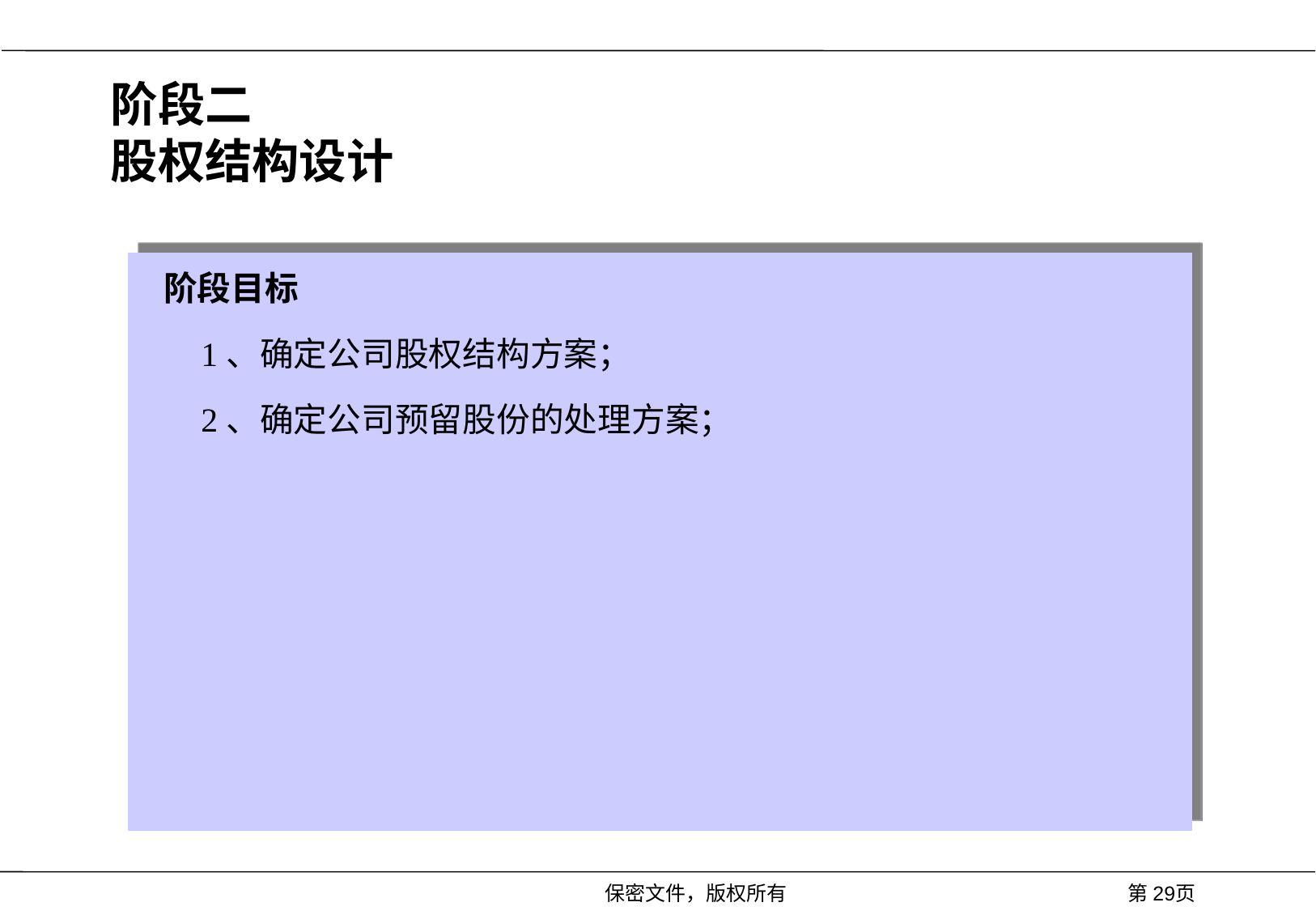

# 阶段二 股权结构设计
  阶段目标
1、确定公司股权结构方案；
2、确定公司预留股份的处理方案；